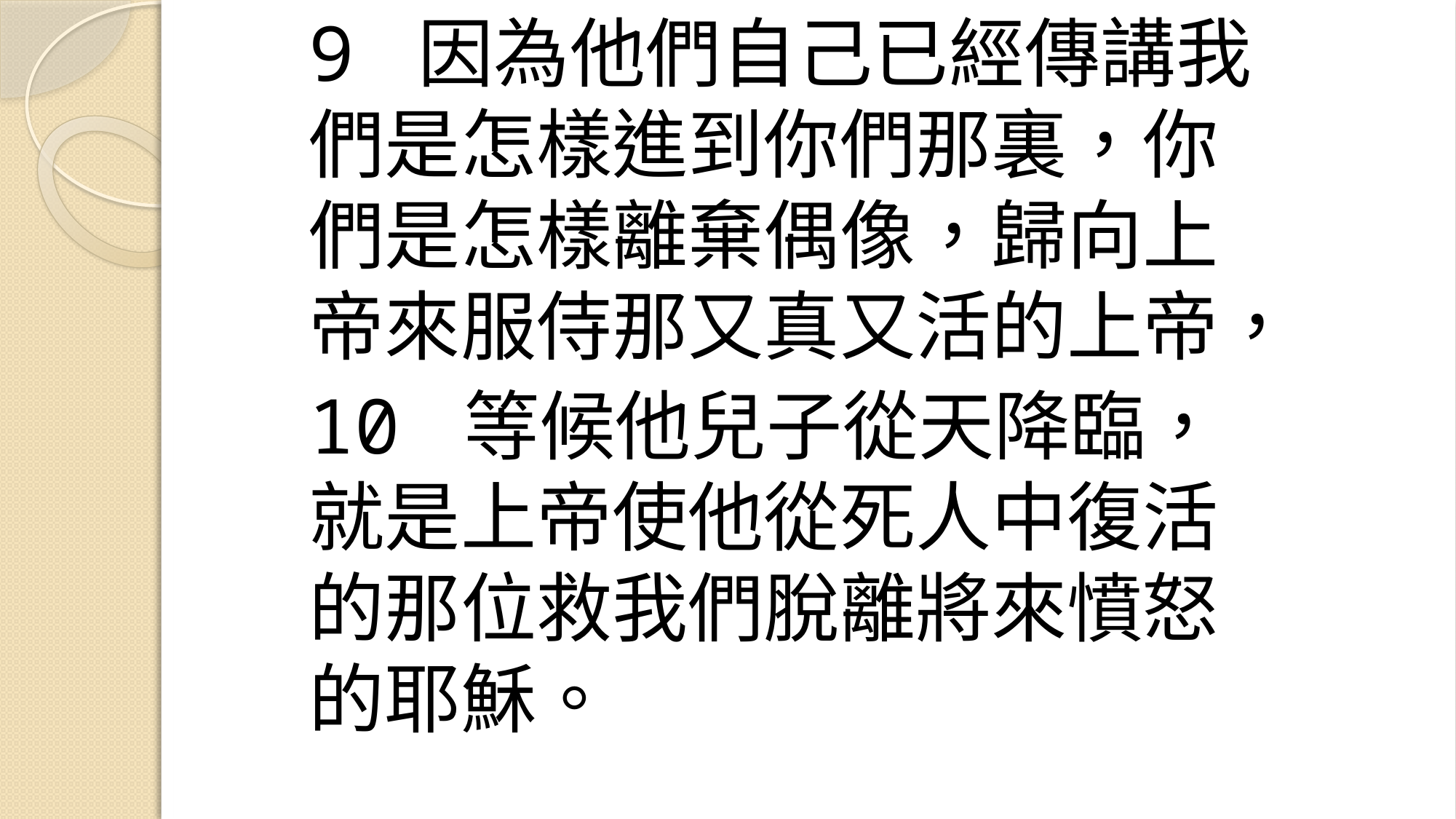

9 因為他們自己已經傳講我們是怎樣進到你們那裏，你們是怎樣離棄偶像，歸向上帝來服侍那又真又活的上帝，
10 等候他兒子從天降臨，就是上帝使他從死人中復活的那位救我們脫離將來憤怒的耶穌。